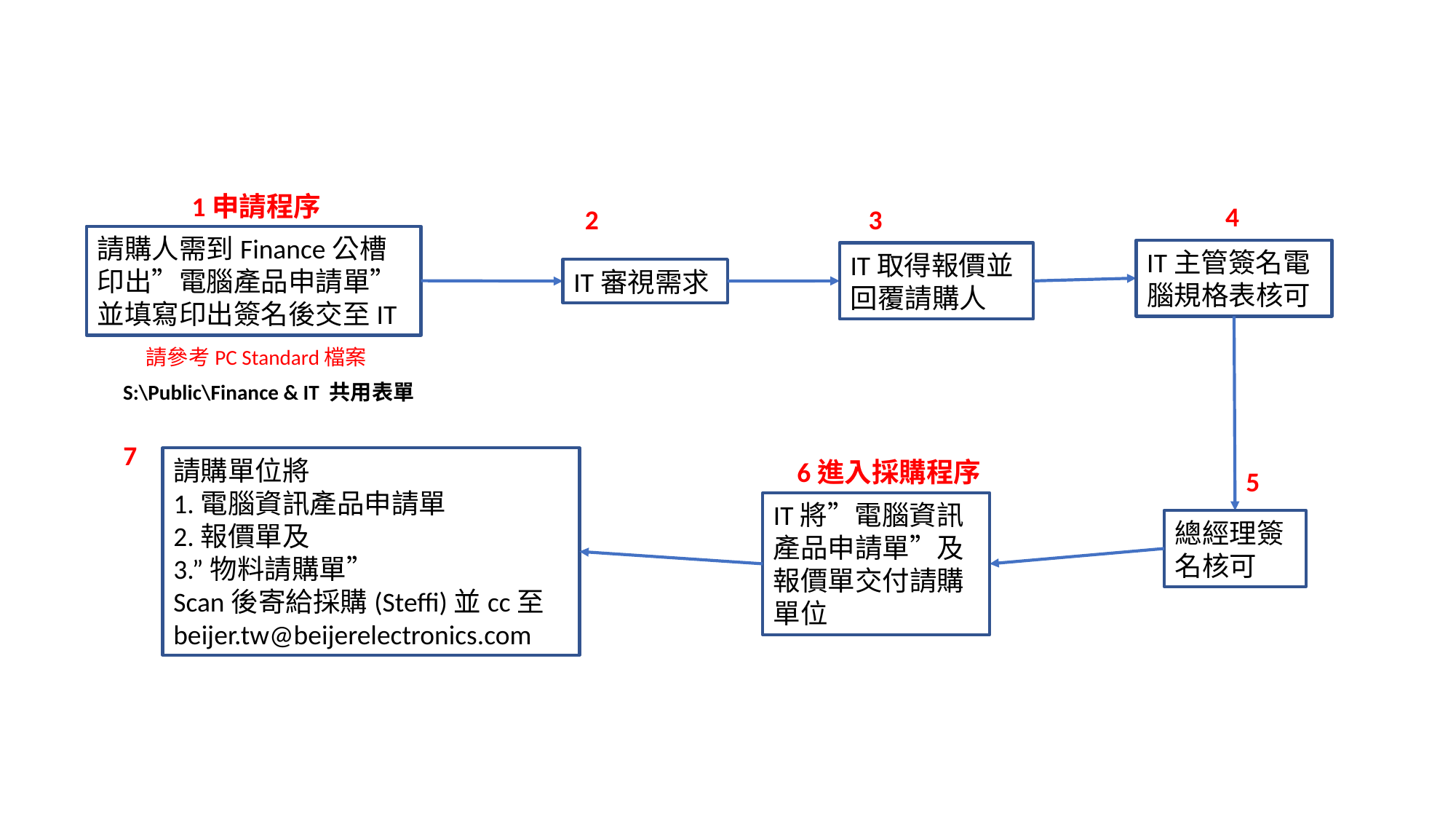

1申請程序
4
2
3
請購人需到Finance公槽印出”電腦產品申請單”並填寫印出簽名後交至IT
IT主管簽名電腦規格表核可
IT取得報價並回覆請購人
IT審視需求
請參考PC Standard檔案
S:\Public\Finance & IT 共用表單
7
請購單位將
1.電腦資訊產品申請單
2.報價單及
3.”物料請購單”
Scan後寄給採購(Steffi)並cc至beijer.tw@beijerelectronics.com
6進入採購程序
5
IT將”電腦資訊產品申請單”及報價單交付請購單位
總經理簽名核可